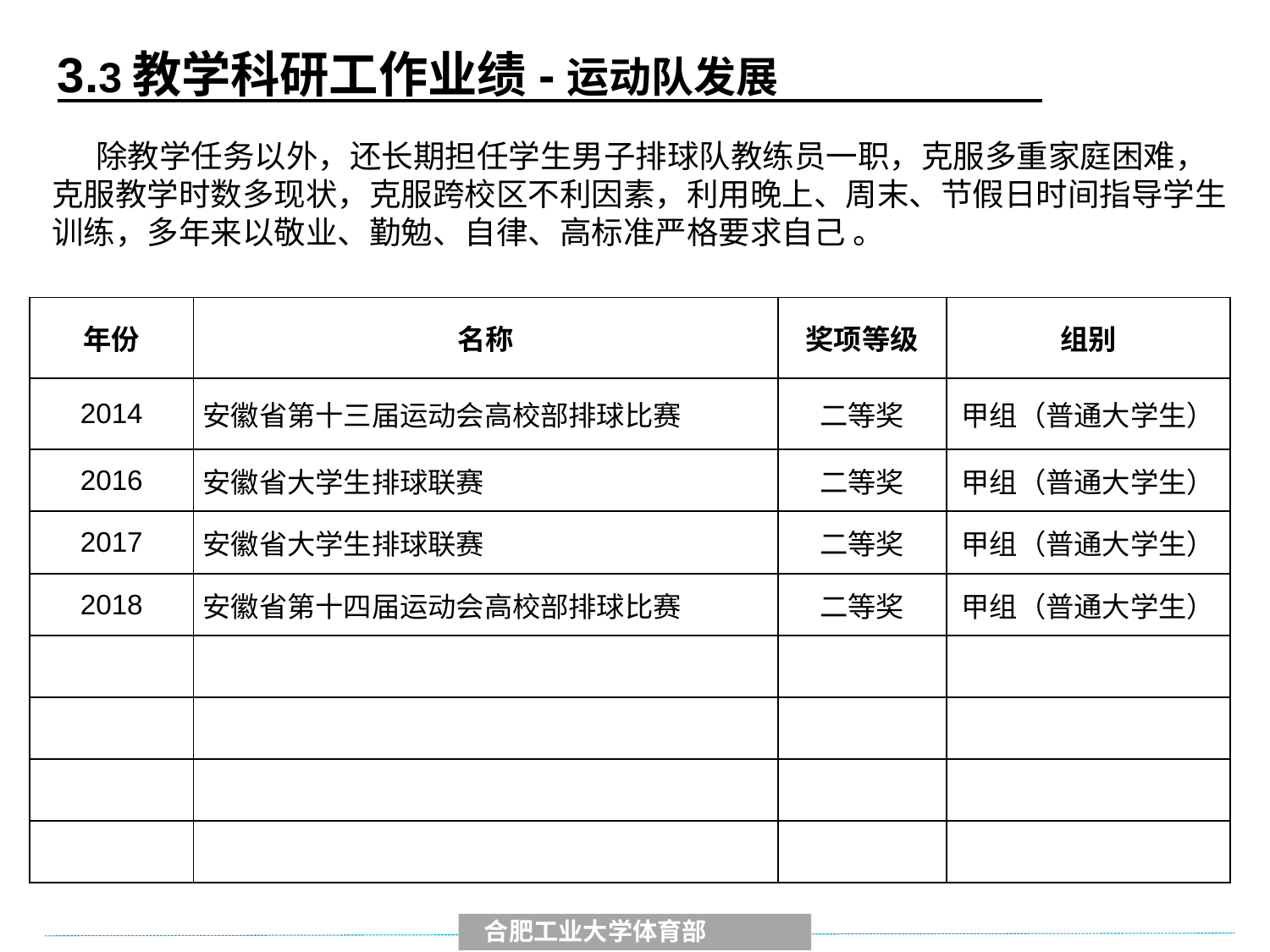

3.3教学科研工作业绩-运动队发展
     除教学任务以外，还长期担任学生男子排球队教练员一职，克服多重家庭困难，克服教学时数多现状，克服跨校区不利因素，利用晚上、周末、节假日时间指导学生训练，多年来以敬业、勤勉、自律、高标准严格要求自己 。
| 年份 | 名称 | 奖项等级 | 组别 |
| --- | --- | --- | --- |
| 2014 | 安徽省第十三届运动会高校部排球比赛 | 二等奖 | 甲组（普通大学生） |
| 2016 | 安徽省大学生排球联赛 | 二等奖 | 甲组（普通大学生） |
| 2017 | 安徽省大学生排球联赛 | 二等奖 | 甲组（普通大学生） |
| 2018 | 安徽省第十四届运动会高校部排球比赛 | 二等奖 | 甲组（普通大学生） |
|  |  |  |  |
|  |  |  |  |
|  |  |  |  |
|  |  |  |  |

 合肥工业大学体育部